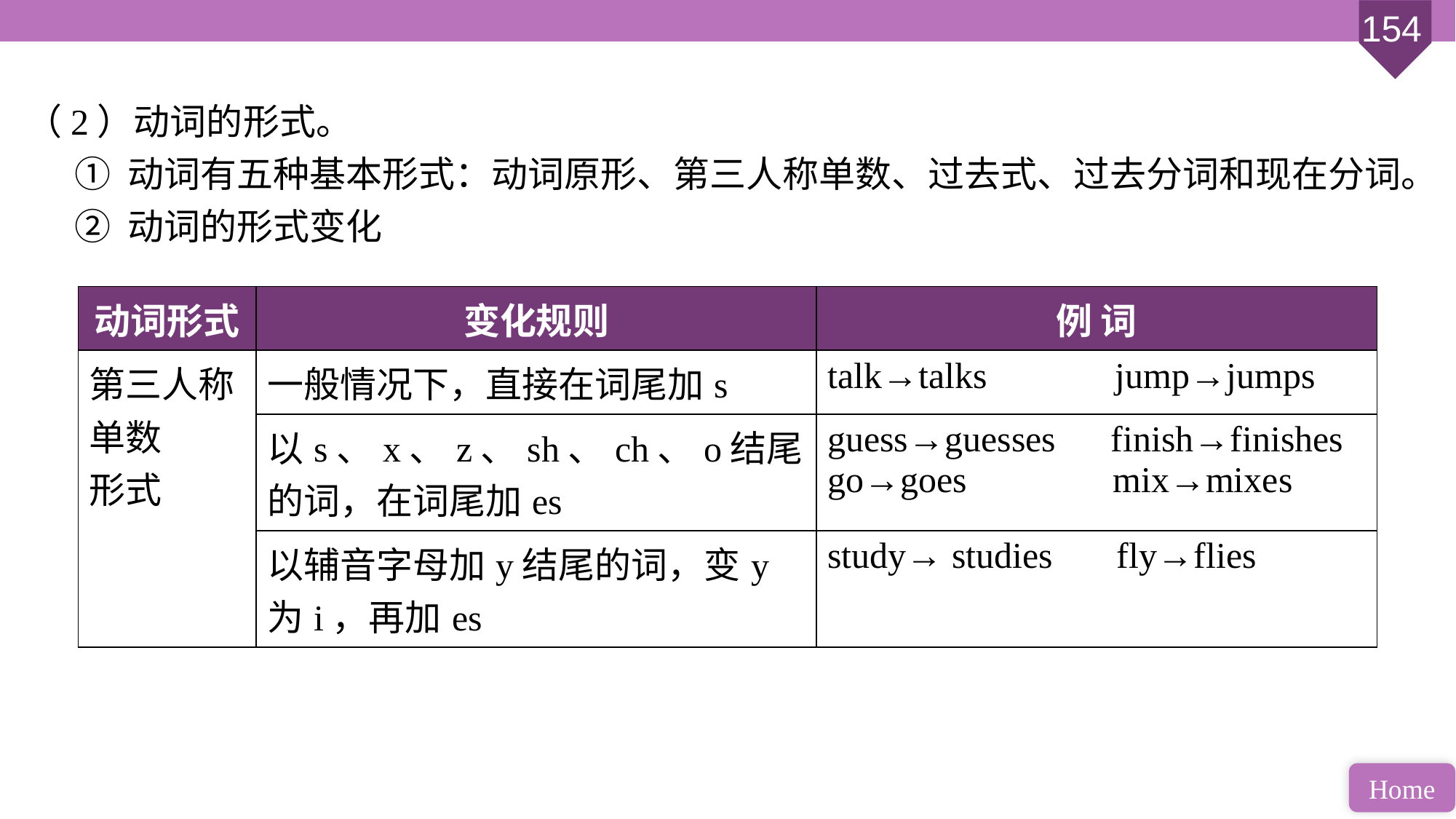

（2）动词的形式。
      ① 动词有五种基本形式：动词原形、第三人称单数、过去式、过去分词和现在分词。
      ② 动词的形式变化
| 动词形式 | 变化规则 | 例 词 |
| --- | --- | --- |
| 第三人称单数 形式 | 一般情况下，直接在词尾加s | talk→talks jump→jumps |
|  | 以s、x、z、sh、ch、o结尾的词，在词尾加es | guess→guesses finish→finishes go→goes mix→mixes |
|  | 以辅音字母加y结尾的词，变y为i，再加es | study→ studies fly→flies |